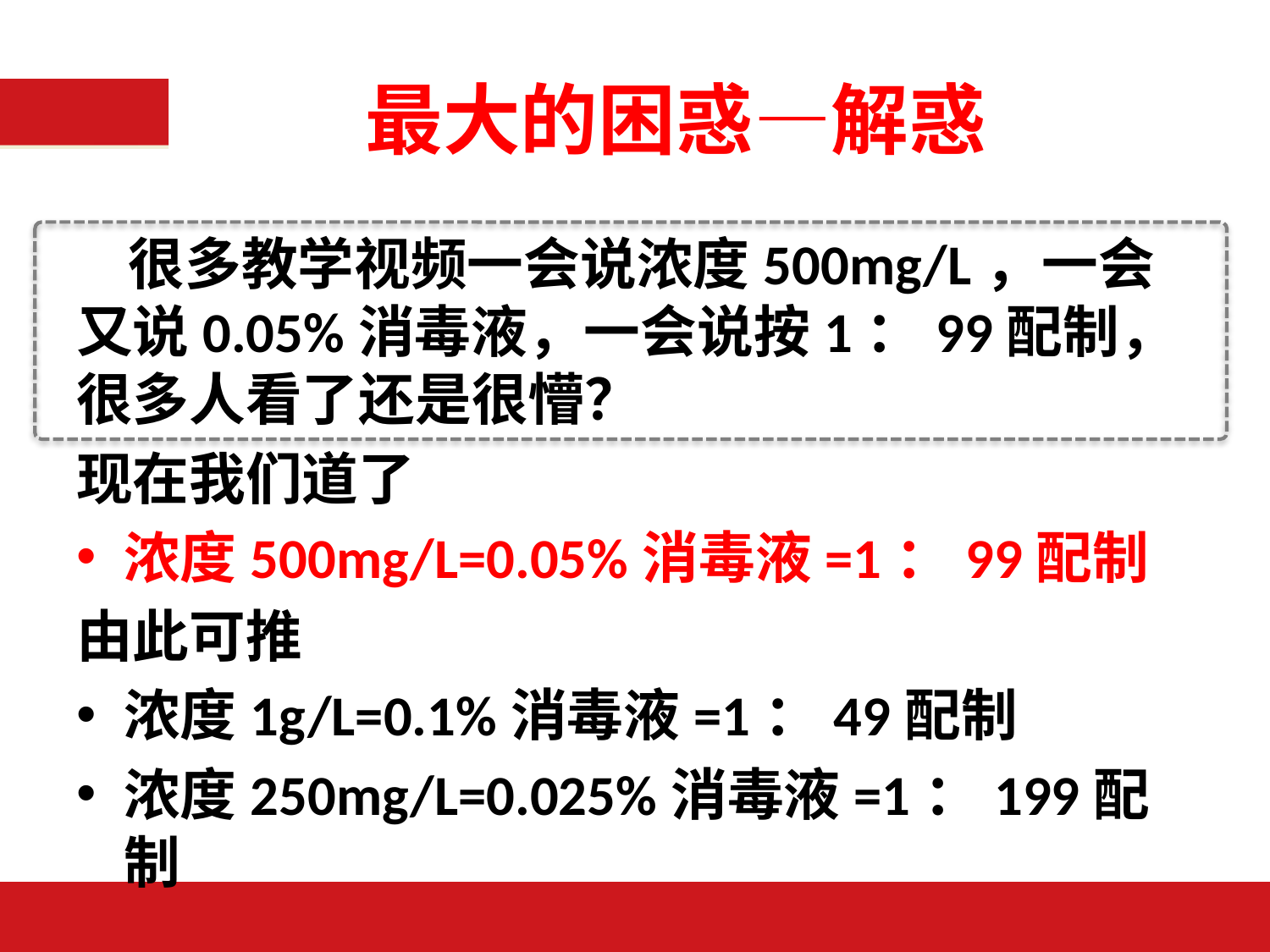

# 最大的困惑—解惑

   很多教学视频一会说浓度500mg/L，一会又说0.05%消毒液，一会说按1：99配制，很多人看了还是很懵？
现在我们道了
浓度500mg/L=0.05%消毒液=1：99配制
由此可推
浓度1g/L=0.1%消毒液=1：49配制
浓度250mg/L=0.025%消毒液=1：199配制